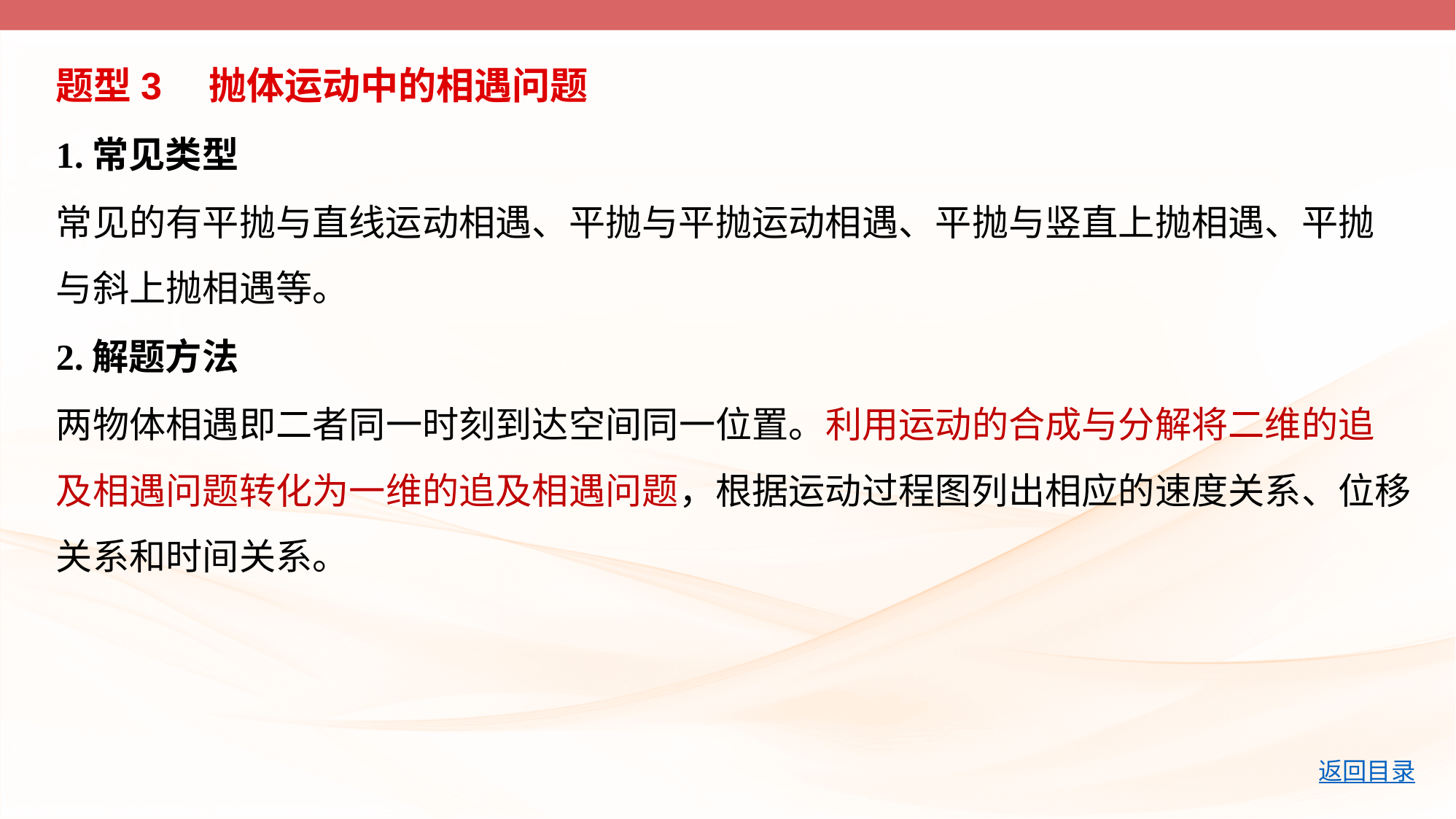

题型3　抛体运动中的相遇问题
1.常见类型
常见的有平抛与直线运动相遇、平抛与平抛运动相遇、平抛与竖直上抛相遇、平抛
与斜上抛相遇等。
2.解题方法
两物体相遇即二者同一时刻到达空间同一位置。利用运动的合成与分解将二维的追
及相遇问题转化为一维的追及相遇问题，根据运动过程图列出相应的速度关系、位移
关系和时间关系。